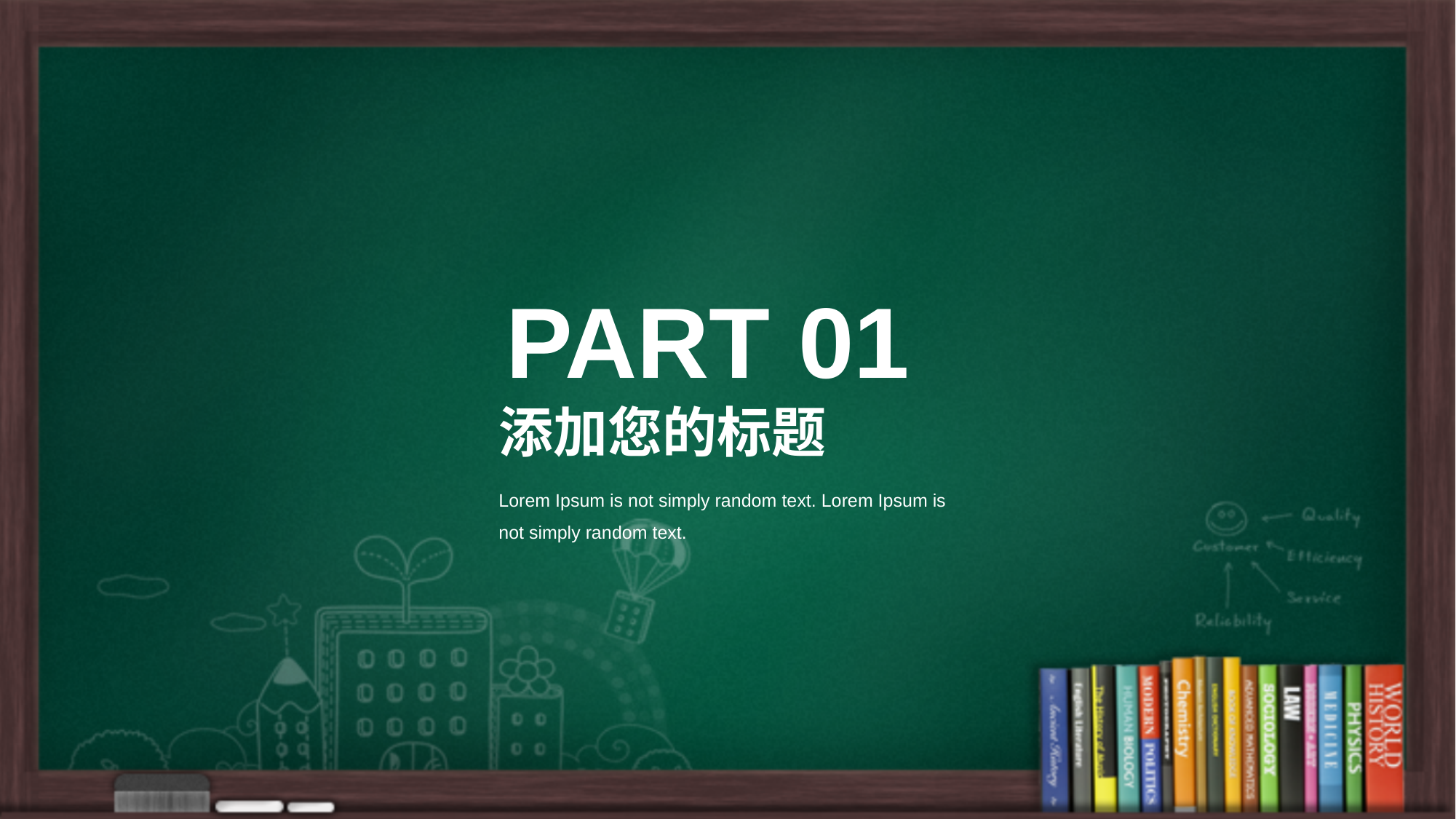

PART 01
添加您的标题
Lorem Ipsum is not simply random text. Lorem Ipsum is not simply random text.